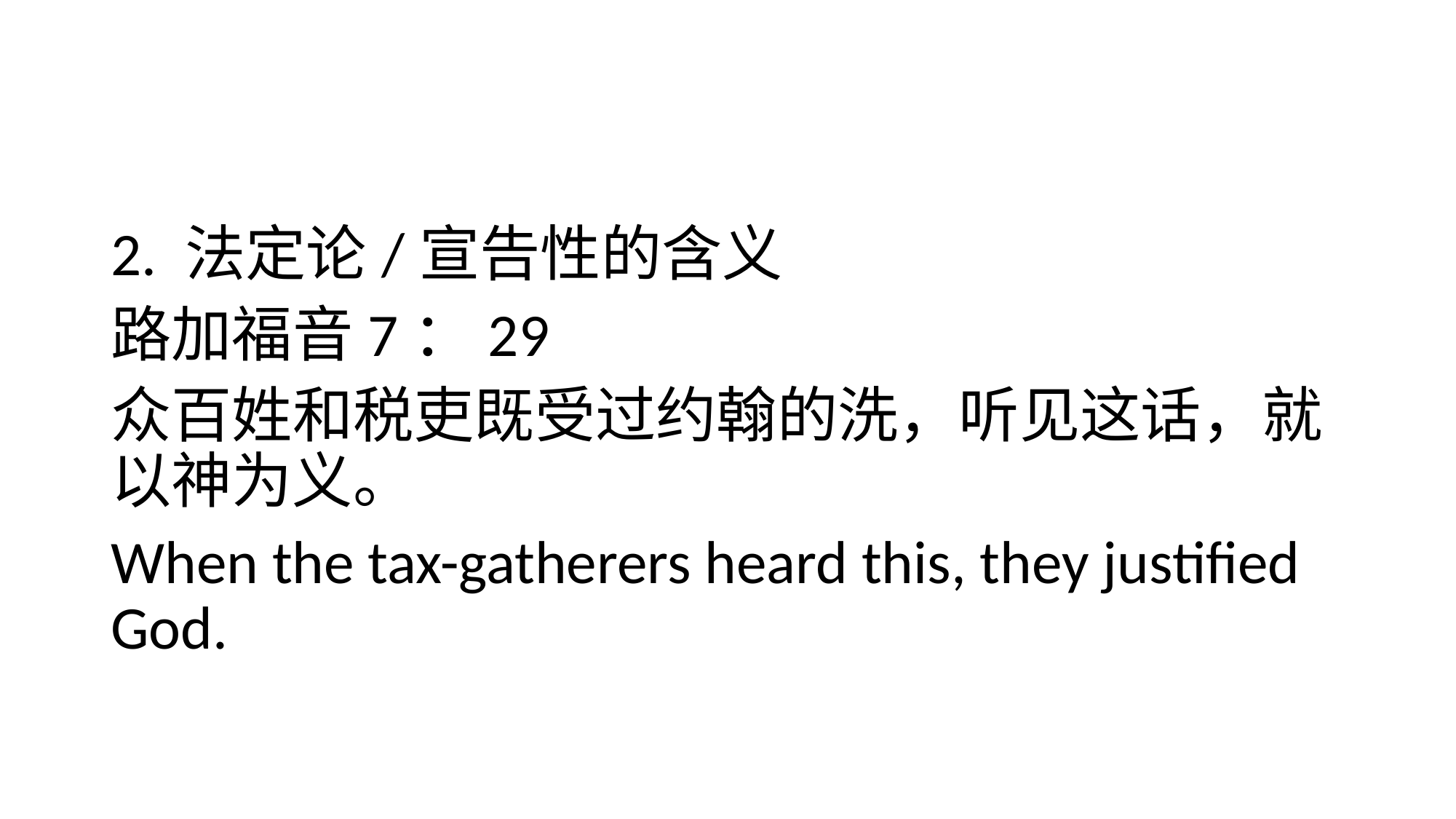

#
2. 法定论/宣告性的含义
路加福音7：29
众百姓和税吏既受过约翰的洗，听见这话，就以神为义。
When the tax-gatherers heard this, they justified God.